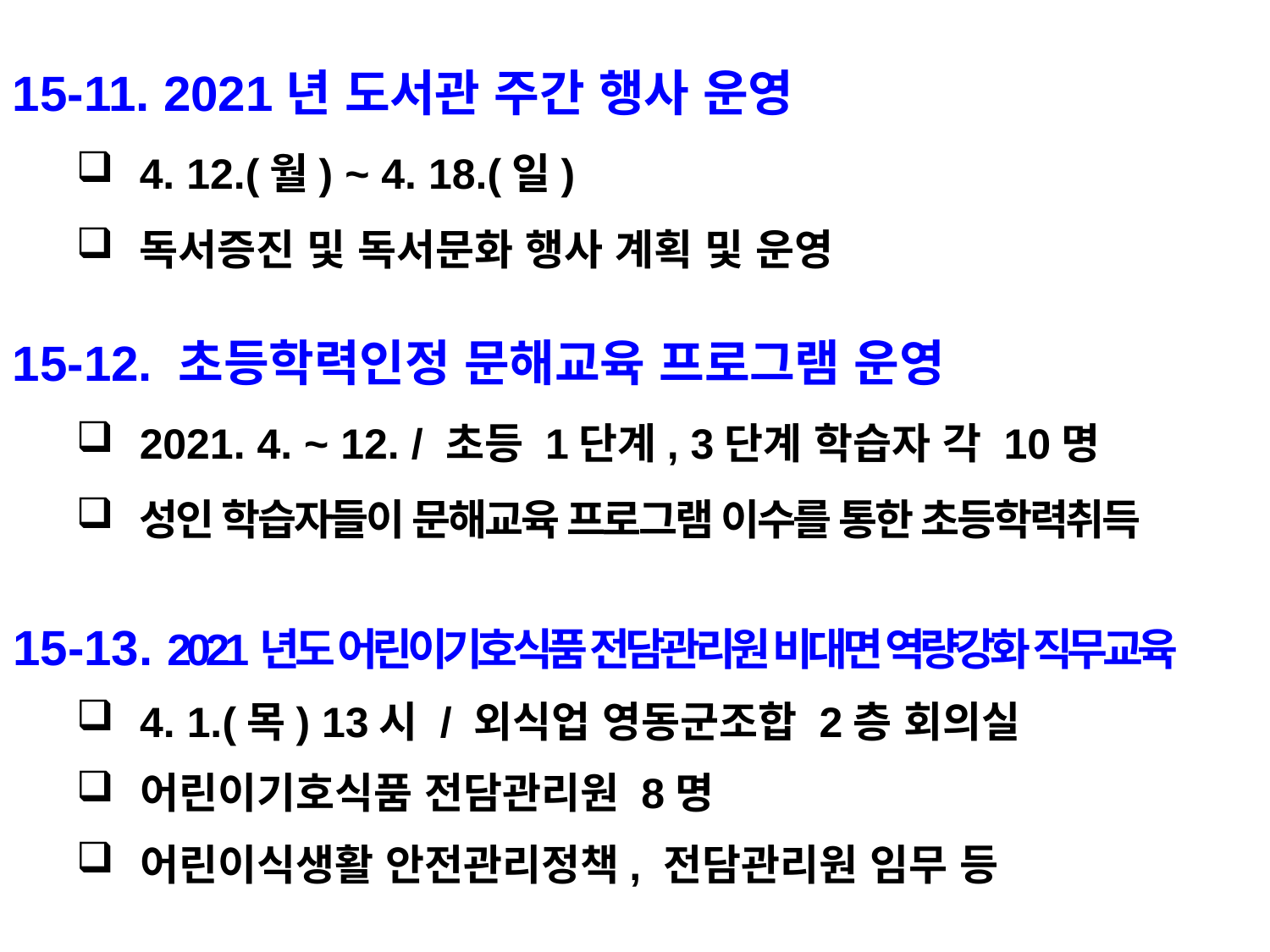

15-11. 2021년 도서관 주간 행사 운영
4. 12.(월) ~ 4. 18.(일)
독서증진 및 독서문화 행사 계획 및 운영
15-12. 초등학력인정 문해교육 프로그램 운영
2021. 4. ~ 12. / 초등 1단계, 3단계 학습자 각 10명
성인 학습자들이 문해교육 프로그램 이수를 통한 초등학력취득
15-13. 2021년도 어린이기호식품 전담관리원 비대면 역량강화 직무교육
4. 1.(목) 13시 / 외식업 영동군조합 2층 회의실
어린이기호식품 전담관리원 8명
어린이식생활 안전관리정책, 전담관리원 임무 등